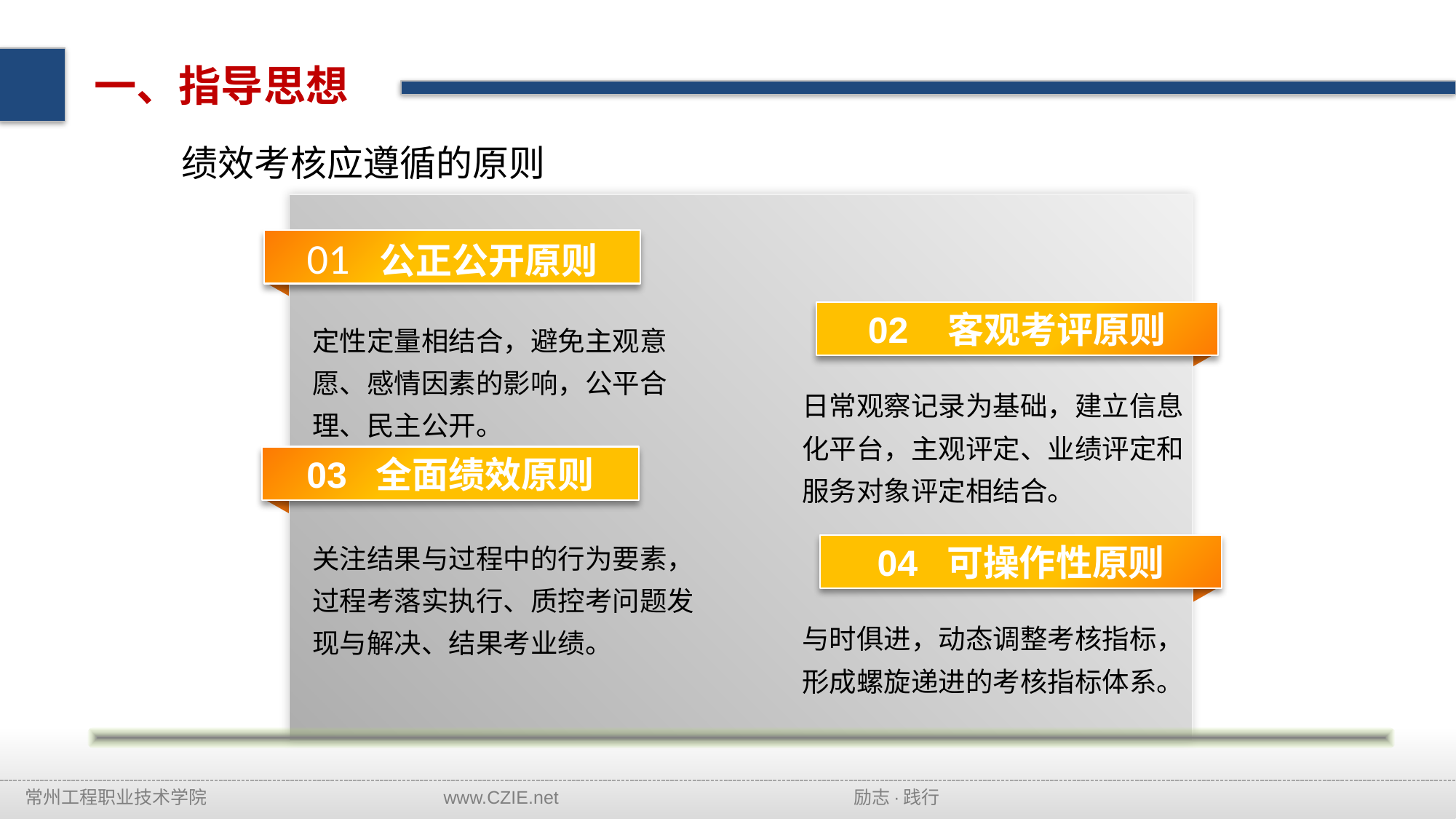

一、指导思想

绩效考核应遵循的原则

01  公正公开原则

02   客观考评原则
定性定量相结合，避免主观意愿、感情因素的影响，公平合理、民主公开。

日常观察记录为基础，建立信息化平台，主观评定、业绩评定和服务对象评定相结合。
03  全面绩效原则

关注结果与过程中的行为要素，过程考落实执行、质控考问题发现与解决、结果考业绩。
04  可操作性原则

与时俱进，动态调整考核指标，形成螺旋递进的考核指标体系。